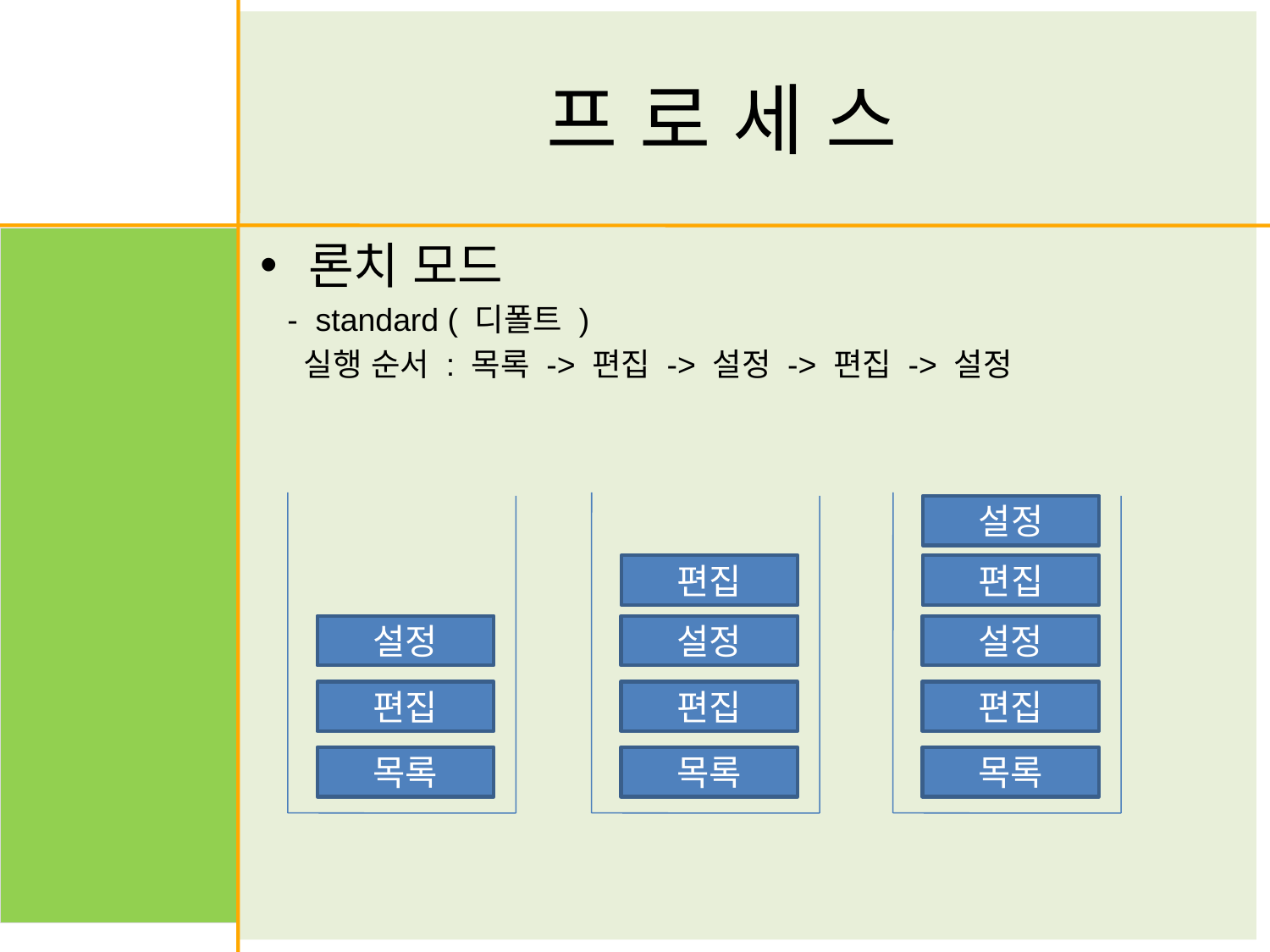

# 프 로 세 스
론치 모드
   -  standard ( 디폴트 )
    실행 순서 : 목록 -> 편집 -> 설정 -> 편집 -> 설정
설정
편집
목록
설정
편집
목록
편집
설정
편집
목록
편집
설정